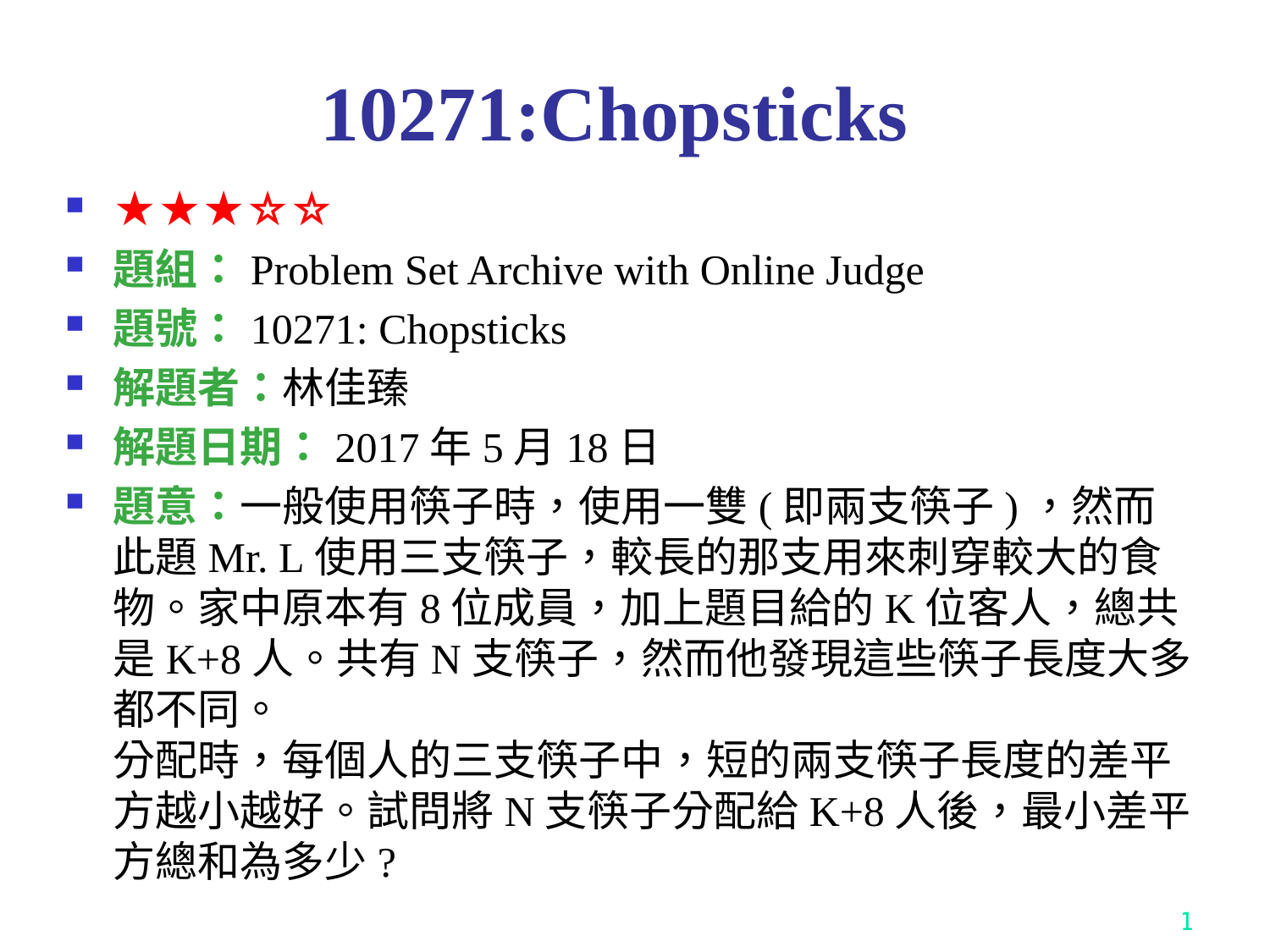

# 10271:Chopsticks
★★★☆☆
題組：Problem Set Archive with Online Judge
題號：10271: Chopsticks
解題者：林佳臻
解題日期：2017年5月18日
題意：一般使用筷子時，使用一雙(即兩支筷子)，然而此題Mr. L使用三支筷子，較長的那支用來刺穿較大的食物。家中原本有8位成員，加上題目給的K位客人，總共是K+8人。共有N支筷子，然而他發現這些筷子長度大多都不同。
分配時，每個人的三支筷子中，短的兩支筷子長度的差平方越小越好。試問將N支筷子分配給K+8人後，最小差平方總和為多少?
1